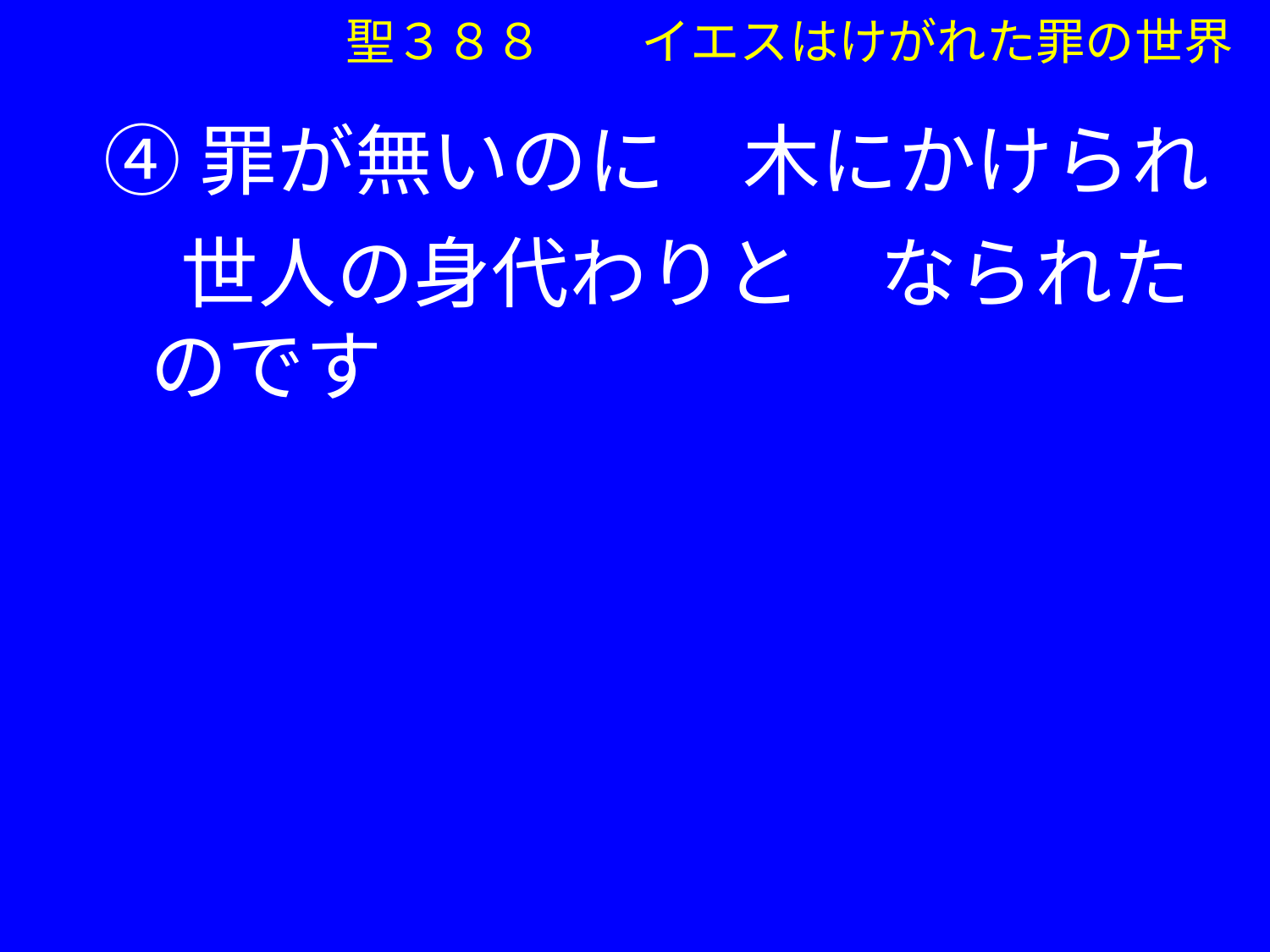

④罪が無いのに　木にかけられ
　世人の身代わりと　なられたのです
聖３８８　　イエスはけがれた罪の世界